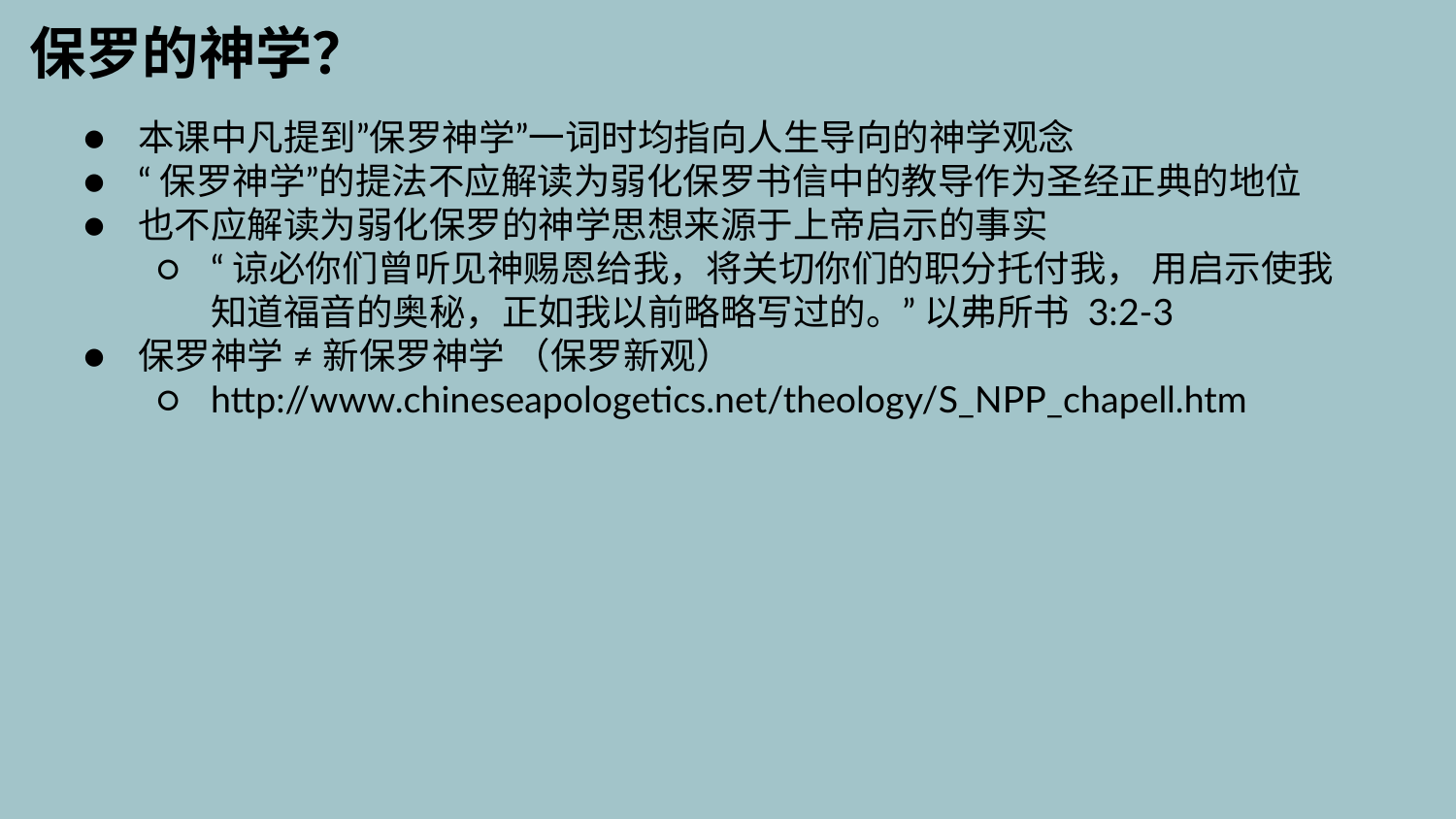

保罗的神学？
本课中凡提到”保罗神学”一词时均指向人生导向的神学观念
“保罗神学”的提法不应解读为弱化保罗书信中的教导作为圣经正典的地位
也不应解读为弱化保罗的神学思想来源于上帝启示的事实
“谅必你们曾听见神赐恩给我，将关切你们的职分托付我， 用启示使我知道福音的奥秘，正如我以前略略写过的。” 以弗所书‬ ‭3‬:‭2‬-‭3‬ ‭
保罗神学 ≠ 新保罗神学 （保罗新观）
http://www.chineseapologetics.net/theology/S_NPP_chapell.htm